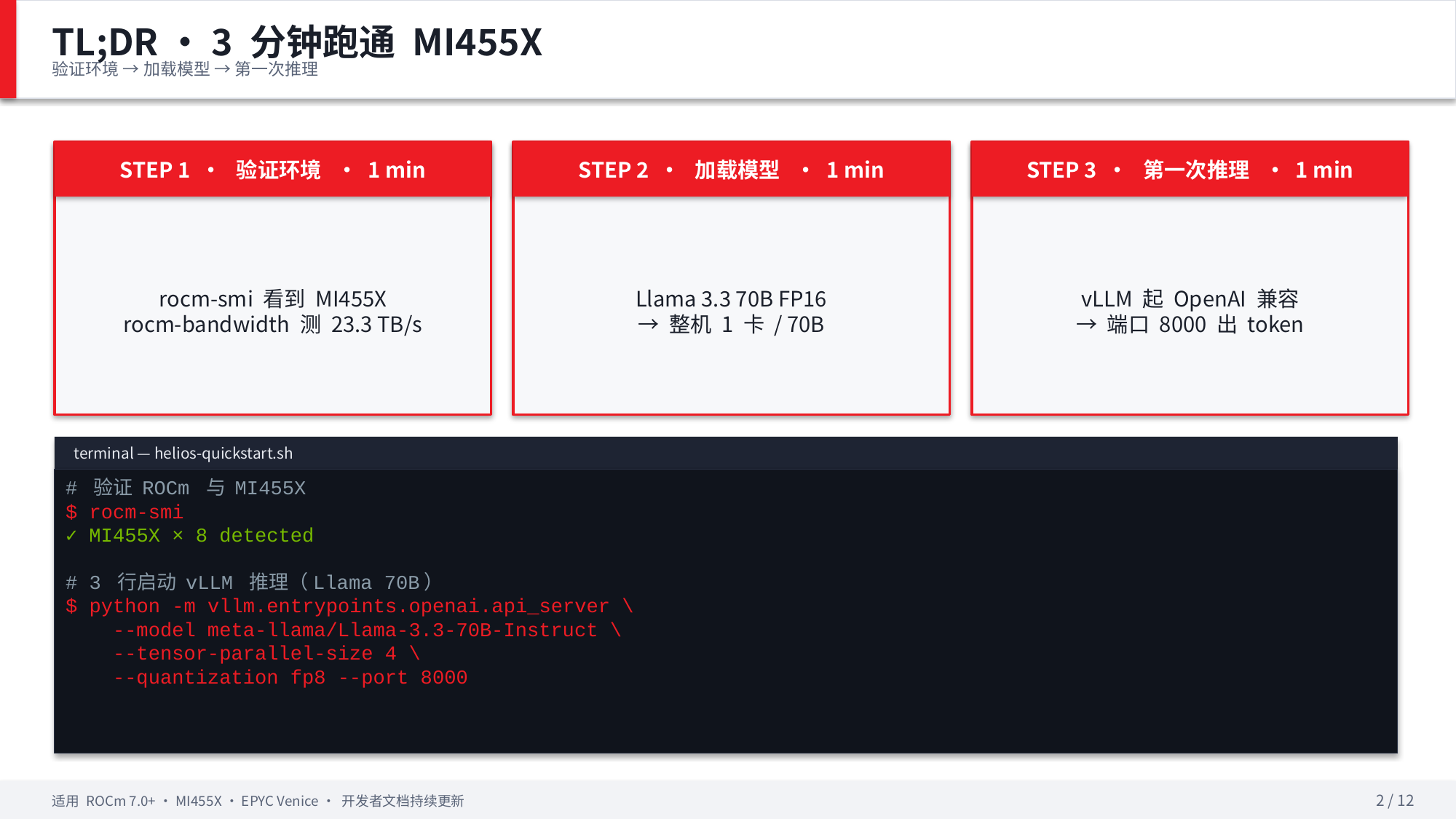

TL;DR · 3 分钟跑通 MI455X
验证环境 → 加载模型 → 第一次推理

STEP 1  ·  验证环境  ·  1 min

STEP 2  ·  加载模型  ·  1 min

STEP 3  ·  第一次推理  ·  1 min
rocm-smi 看到 MI455X
rocm-bandwidth 测 23.3 TB/s
Llama 3.3 70B FP16
→ 整机 1 卡 / 70B
vLLM 起 OpenAI 兼容
→ 端口 8000 出 token

terminal — helios-quickstart.sh

# 验证 ROCm 与 MI455X
$ rocm-smi
✓ MI455X × 8 detected

# 3 行启动 vLLM 推理（Llama 70B）
$ python -m vllm.entrypoints.openai.api_server \
    --model meta-llama/Llama-3.3-70B-Instruct \
    --tensor-parallel-size 4 \
    --quantization fp8 --port 8000

适用 ROCm 7.0+ · MI455X · EPYC Venice · 开发者文档持续更新
2 / 12